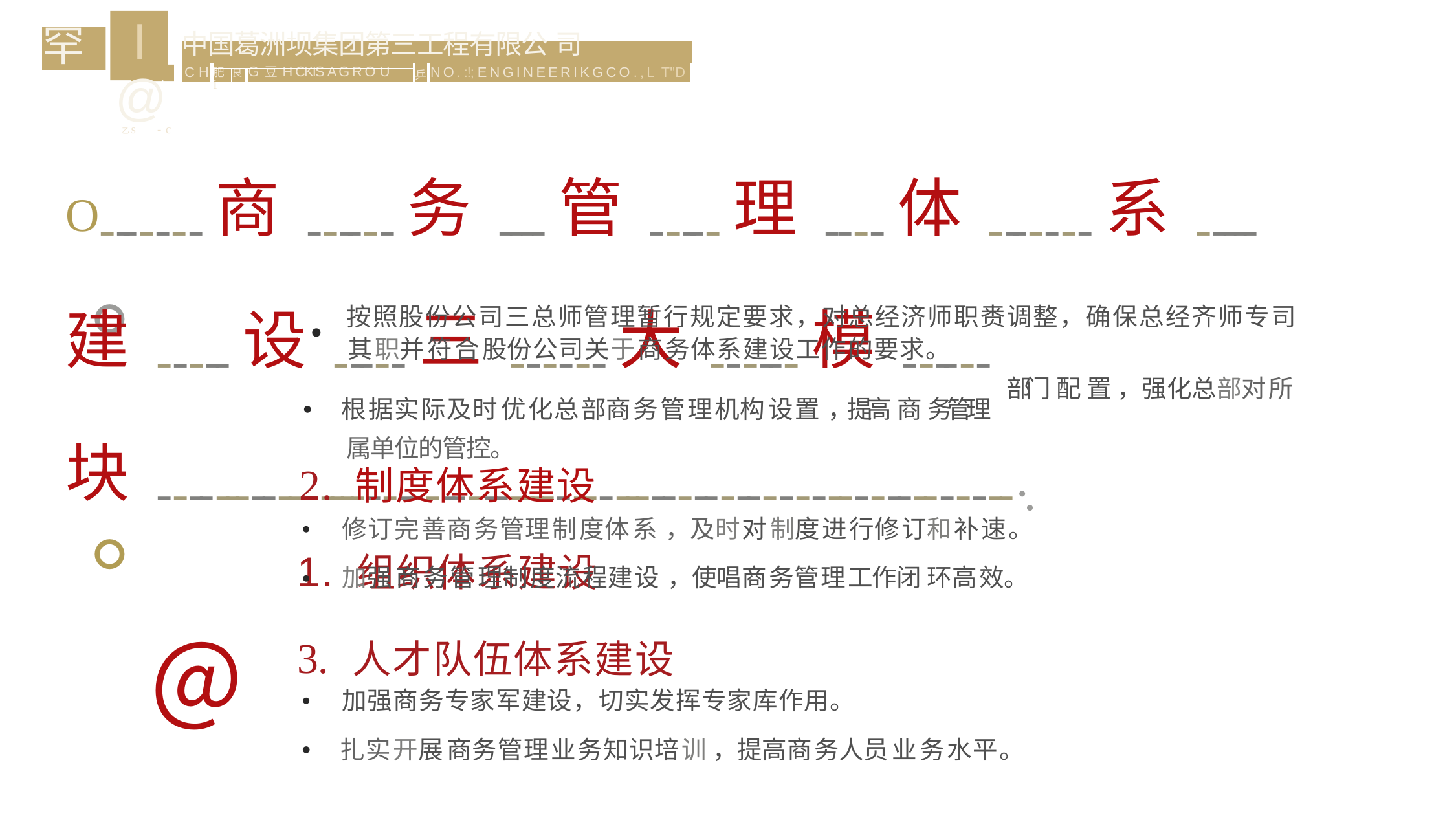

I@
乙s	- c
罕
| 中 国 葛 洲 坝 集 团 第 三 工 程 有 限 公 司 |  |  |  |  |  |
| --- | --- | --- | --- | --- | --- |
| C H |  |  |  | 乒 | N O . :!; ENGINEERIKGCO.,L T"D |
|  | 肥i | 良 | G 豆 H CKIS A G R O U |  |  |

O-------商------务----管-----理----体-------系-----建-----设-----三------大------模------块--------------------------------------------------------------·.
1. 组织体系建设
。
按照股份公司三总师管理暂行规定要求，对总经济师职赉调整，确保总经齐师专司
．
其职并符合股份公司关于商务体系建设工作的要求。
．根据实际及时优化总部商务管理机构设置 ，提高 商 务管理 属单位的管控。
部门 配 置 ，强化总部对所
。
＠
2. 制度体系建设
．修订完善商务管理制度体系 ，及时对制度进行修订和补速。
．加强商务管理制度流程建设 ，使唱商务管理工作闭 环高效。
3. 人才队伍体系建设
．加强商务专家军建设，切实发挥专家库作用。
．扎实开展商务管理业务知识培训 ，提高商务人员业务水平。